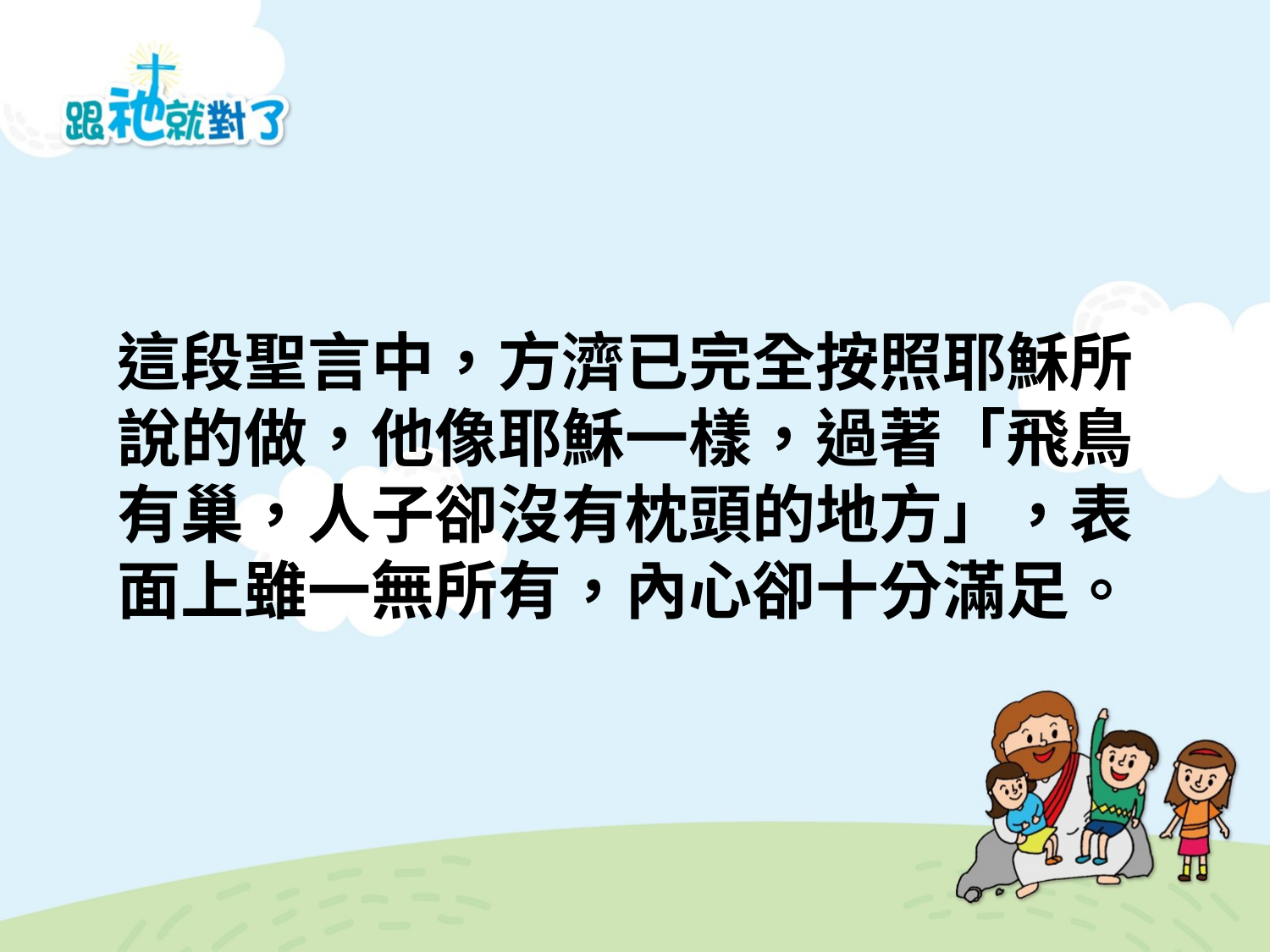

這段聖言中，方濟已完全按照耶穌所說的做，他像耶穌一樣，過著「飛鳥有巢，人子卻沒有枕頭的地方」，表面上雖一無所有，內心卻十分滿足。